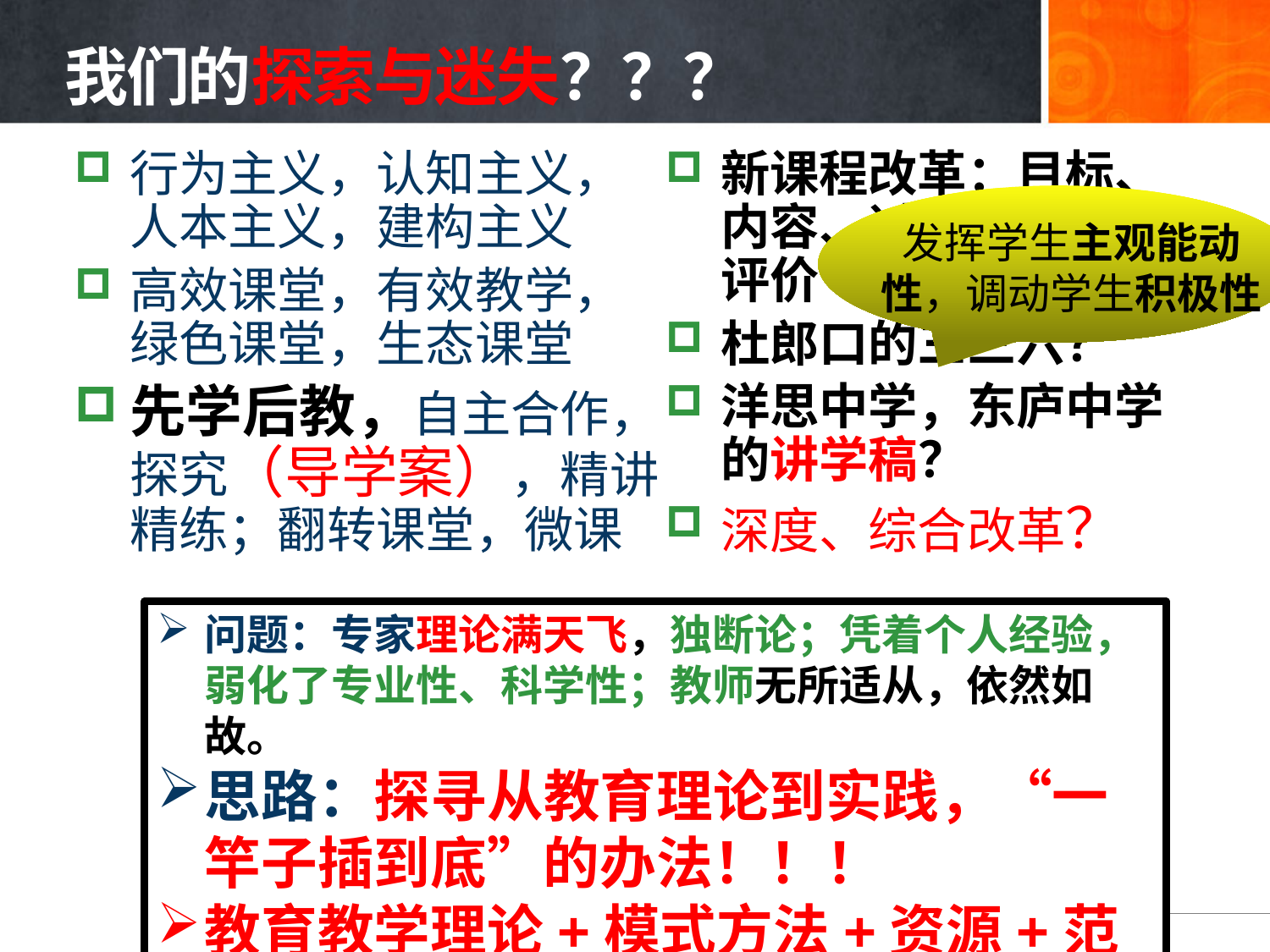

#
我们的探索与迷失？？？
行为主义，认知主义，人本主义，建构主义
高效课堂，有效教学，绿色课堂，生态课堂
先学后教，自主合作，探究（导学案），精讲精练；翻转课堂，微课
新课程改革：目标、内容、过程、方法、评价
杜郎口的三三六？
洋思中学，东庐中学的讲学稿？
深度、综合改革？

发挥学生主观能动性，调动学生积极性
问题：专家理论满天飞，独断论；凭着个人经验，弱化了专业性、科学性；教师无所适从，依然如故。
思路：探寻从教育理论到实践，“一竿子插到底”的办法！！！
教育教学理论+模式方法+资源+范例